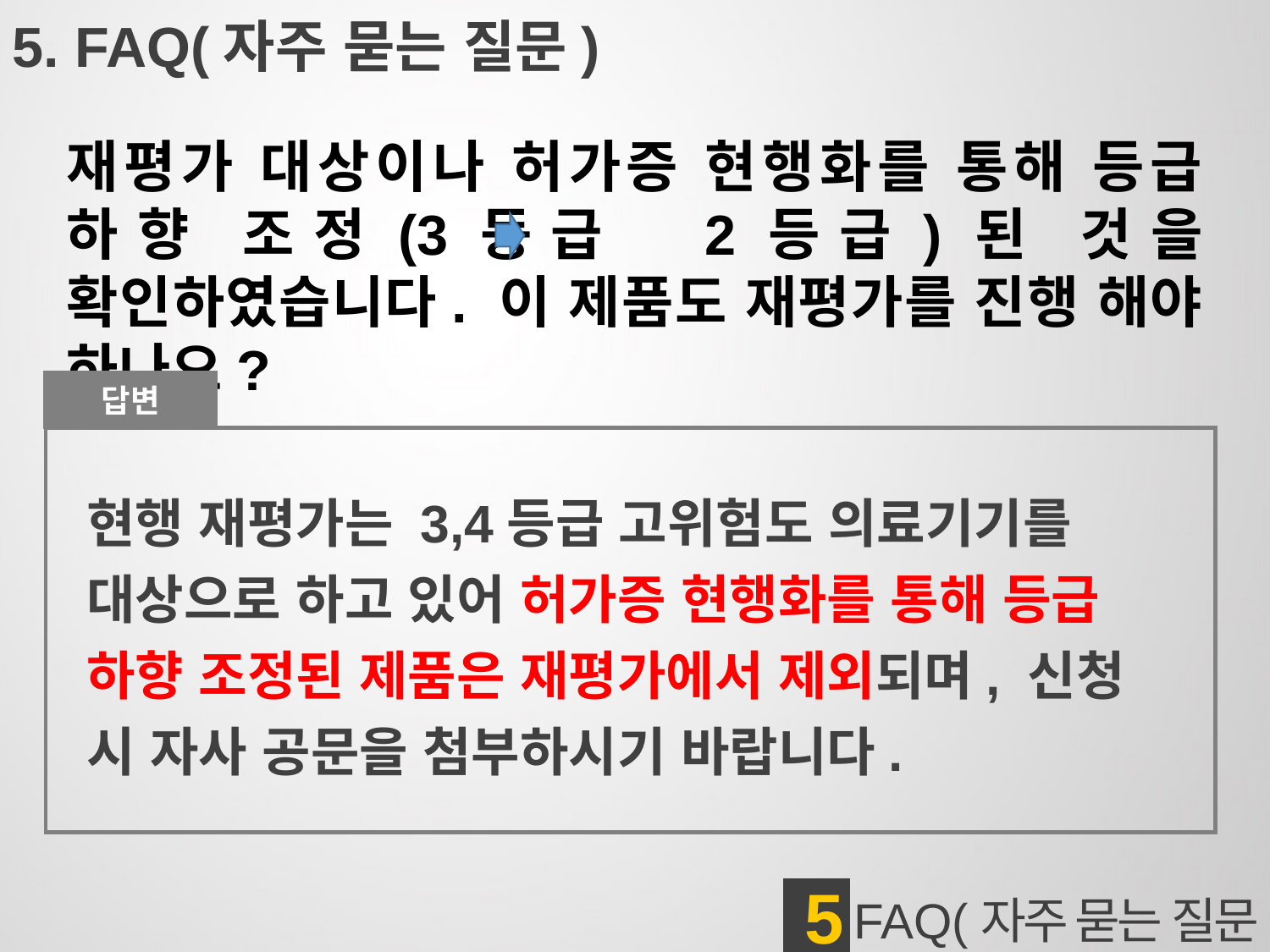

5. FAQ(자주 묻는 질문)
재평가 대상이나 허가증 현행화를 통해 등급 하향 조정(3등급  2등급)된 것을 확인하였습니다. 이 제품도 재평가를 진행 해야 하나요?

답변

현행 재평가는 3,4등급 고위험도 의료기기를 대상으로 하고 있어 허가증 현행화를 통해 등급 하향 조정된 제품은 재평가에서 제외되며, 신청 시 자사 공문을 첨부하시기 바랍니다.
5

 FAQ(자주 묻는 질문)